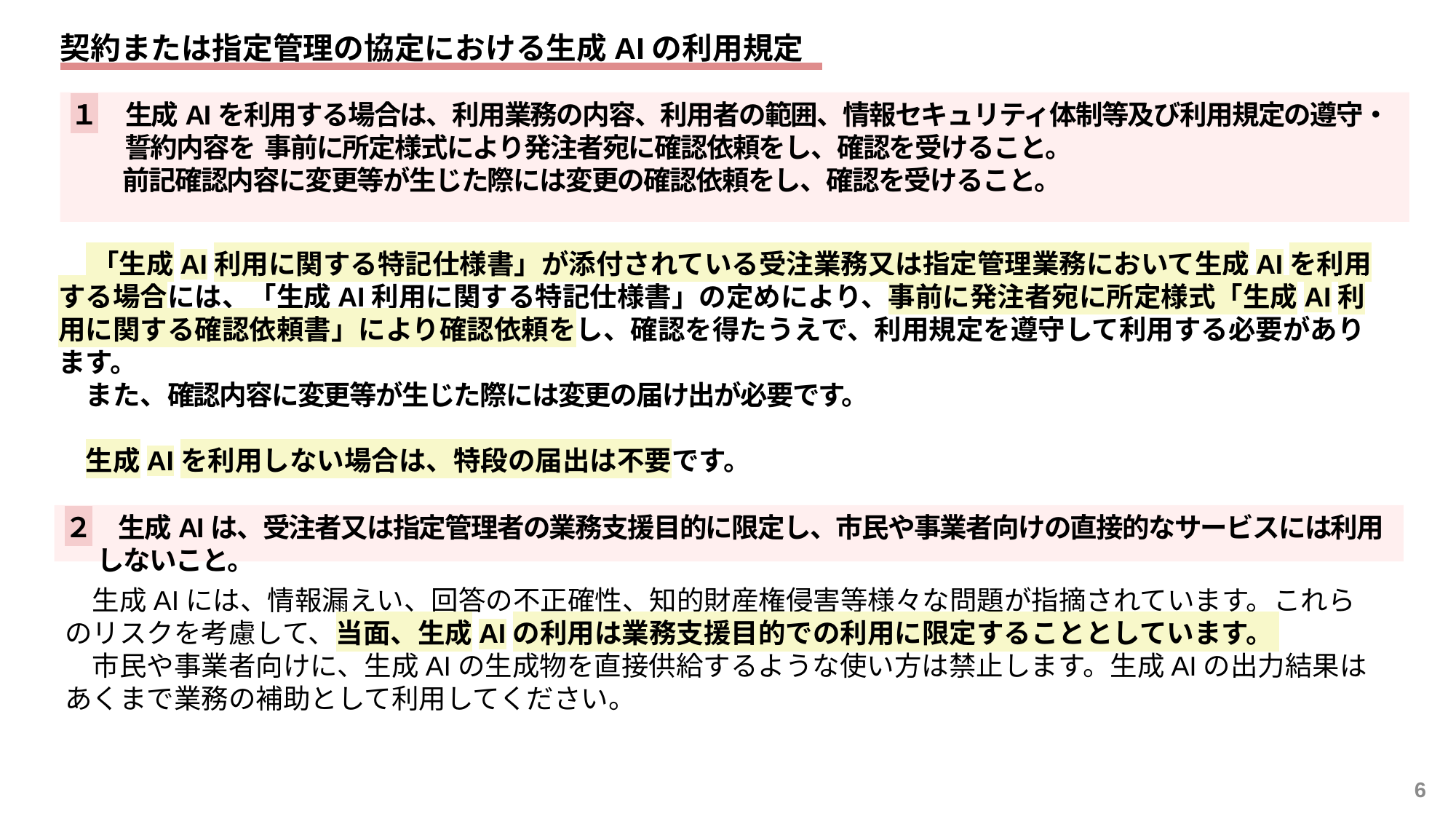

契約または指定管理の協定における生成AIの利用規定
１　生成AIを利用する場合は、利用業務の内容、利用者の範囲、情報セキュリティ体制等及び利用規定の遵守・誓約内容を  事前に所定様式により発注者宛に確認依頼をし、確認を受けること。
　　前記確認内容に変更等が生じた際には変更の確認依頼をし、確認を受けること。

　 「生成AI利用に関する特記仕様書」が添付されている受注業務又は指定管理業務において生成AIを利用する場合には、「生成AI利用に関する特記仕様書」の定めにより、事前に発注者宛に所定様式「生成AI利用に関する確認依頼書」により確認依頼をし、確認を得たうえで、利用規定を遵守して利用する必要があります。
　また、確認内容に変更等が生じた際には変更の届け出が必要です。

　生成AIを利用しない場合は、特段の届出は不要です。
２　生成AIは、受注者又は指定管理者の業務支援目的に限定し、市民や事業者向けの直接的なサービスには利用しないこと。
　⽣成AIには、情報漏えい、回答の不正確性、知的財産権侵害等様々な問題が指摘されています。これらのリスクを考慮して、当面、生成AIの利用は業務支援目的での利用に限定することとしています。
　市民や事業者向けに、生成AIの生成物を直接供給するような使い方は禁止します。生成AIの出力結果はあくまで業務の補助として利用してください。
6